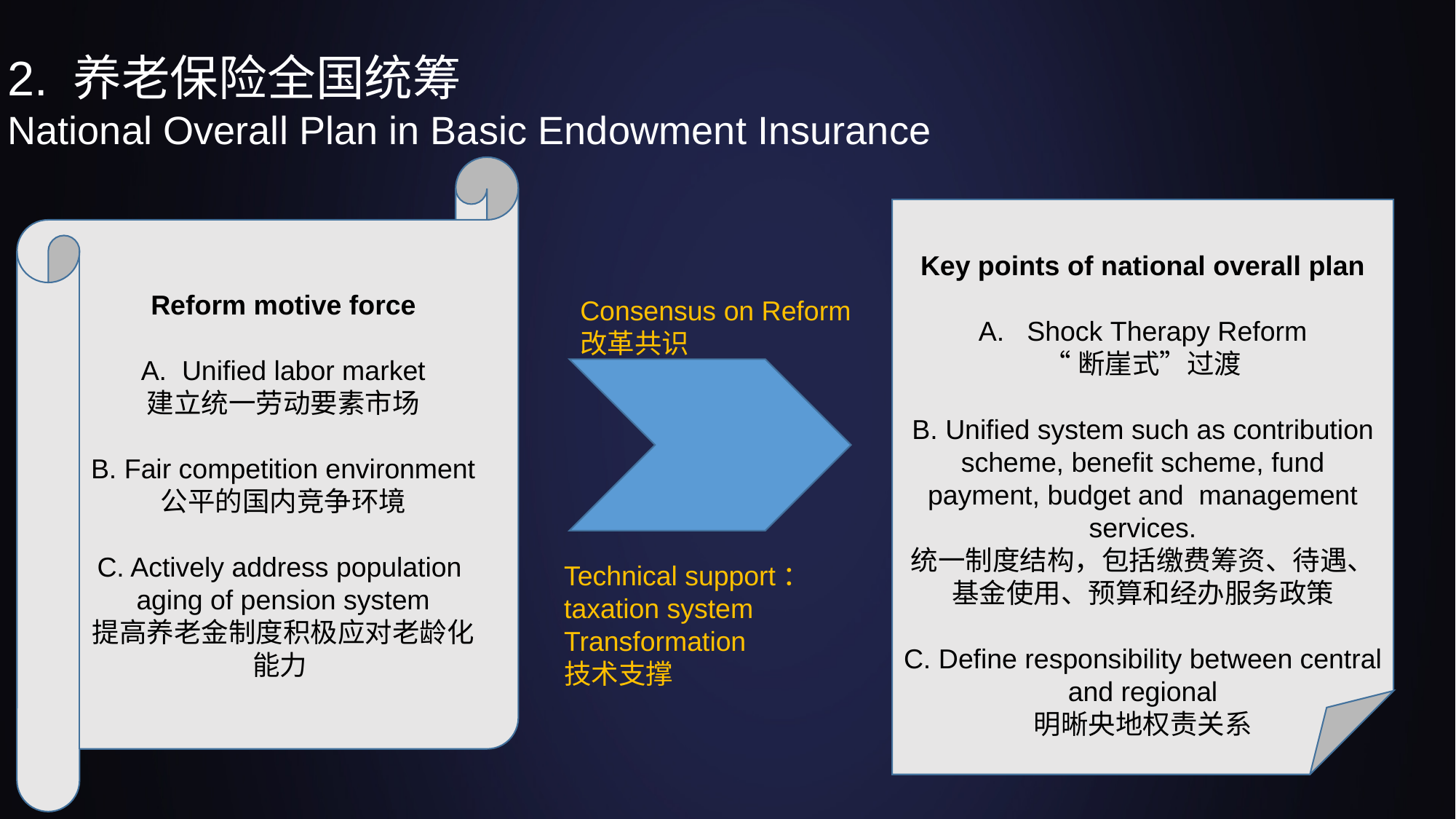

2. 养老保险全国统筹
National Overall Plan in Basic Endowment Insurance

Reform motive force

A.  Unified labor market
建立统一劳动要素市场

B. Fair competition environment
公平的国内竞争环境

C. Actively address population
aging of pension system
提高养老金制度积极应对老龄化能力

Key points of national overall plan

 Shock Therapy Reform
“断崖式”过渡

B. Unified system such as contribution scheme, benefit scheme, fund payment, budget and  management services.
统一制度结构，包括缴费筹资、待遇、基金使用、预算和经办服务政策

C. Define responsibility between central and regional
明晰央地权责关系
Consensus on Reform
改革共识

Technical support：
taxation system
Transformation
技术支撑